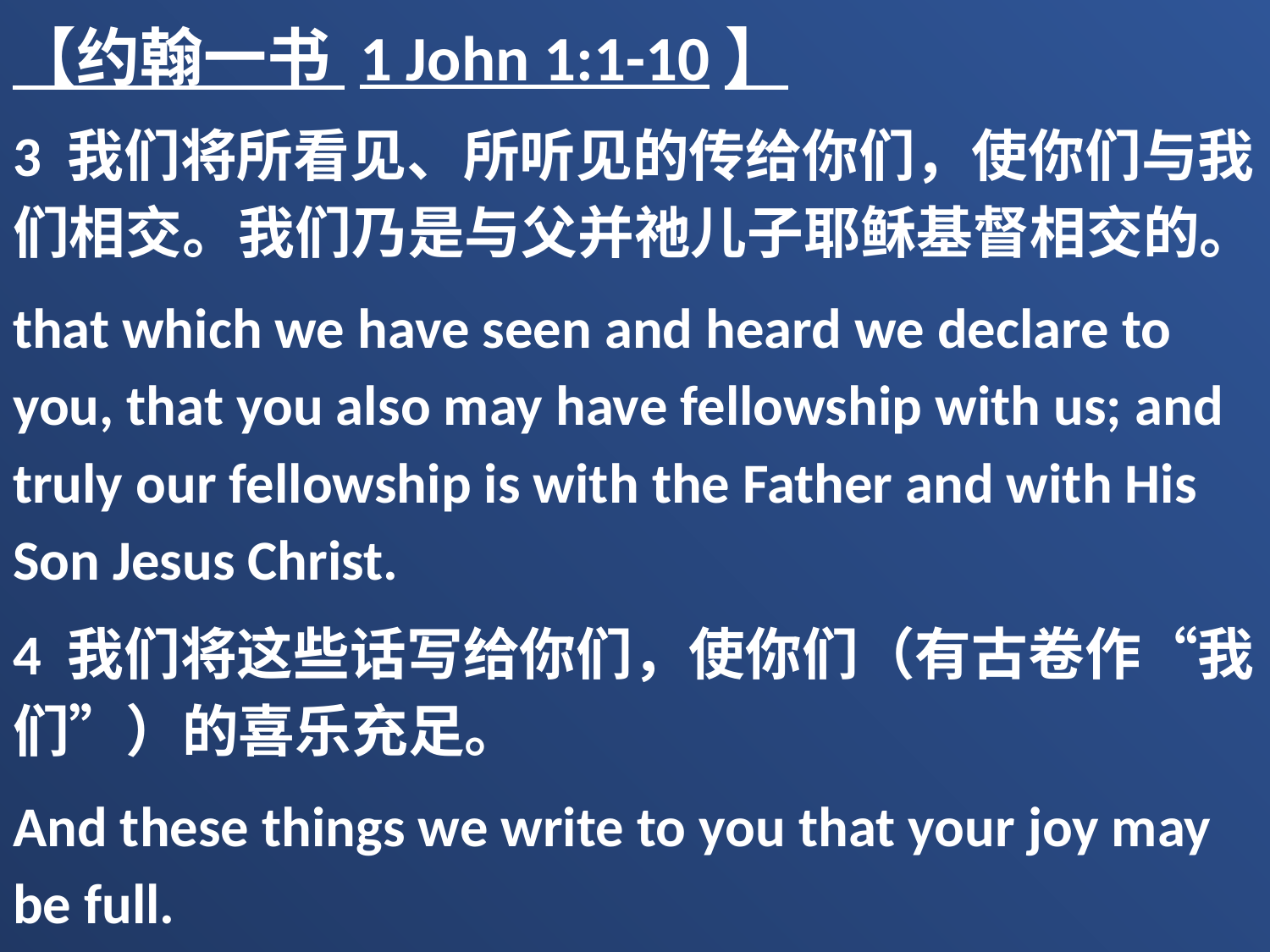

【约翰一书 1 John 1:1-10】
3 我们将所看见、所听见的传给你们，使你们与我们相交。我们乃是与父并祂儿子耶稣基督相交的。
that which we have seen and heard we declare to you, that you also may have fellowship with us; and truly our fellowship is with the Father and with His Son Jesus Christ.
4 我们将这些话写给你们，使你们（有古卷作“我们”）的喜乐充足。
And these things we write to you that your joy may be full.